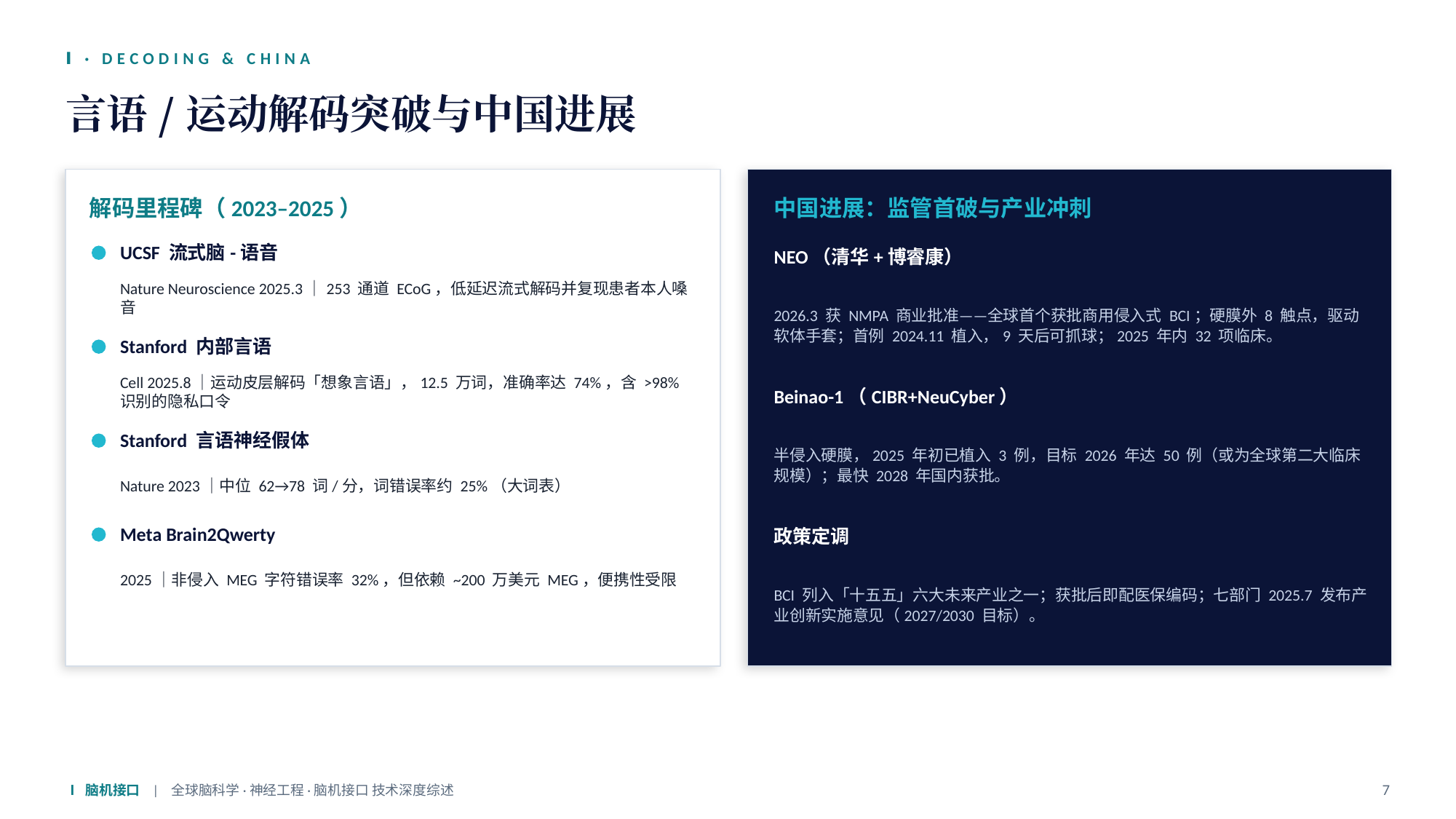

Ⅰ · DECODING & CHINA
言语/运动解码突破与中国进展

解码里程碑（2023–2025）
中国进展：监管首破与产业冲刺
UCSF 流式脑-语音
NEO（清华+博睿康）

Nature Neuroscience 2025.3｜253 通道 ECoG，低延迟流式解码并复现患者本人嗓音
2026.3 获 NMPA 商业批准——全球首个获批商用侵入式 BCI；硬膜外 8 触点，驱动软体手套；首例 2024.11 植入，9 天后可抓球；2025 年内 32 项临床。
Stanford 内部言语

Cell 2025.8｜运动皮层解码「想象言语」，12.5 万词，准确率达 74%，含 >98% 识别的隐私口令
Beinao-1（CIBR+NeuCyber）
半侵入硬膜，2025 年初已植入 3 例，目标 2026 年达 50 例（或为全球第二大临床规模）；最快 2028 年国内获批。
Stanford 言语神经假体

Nature 2023｜中位 62→78 词/分，词错误率约 25%（大词表）
Meta Brain2Qwerty
政策定调

2025｜非侵入 MEG 字符错误率 32%，但依赖 ~200 万美元 MEG，便携性受限
BCI 列入「十五五」六大未来产业之一；获批后即配医保编码；七部门 2025.7 发布产业创新实施意见（2027/2030 目标）。
Ⅰ 脑机接口   |   全球脑科学·神经工程·脑机接口 技术深度综述
7